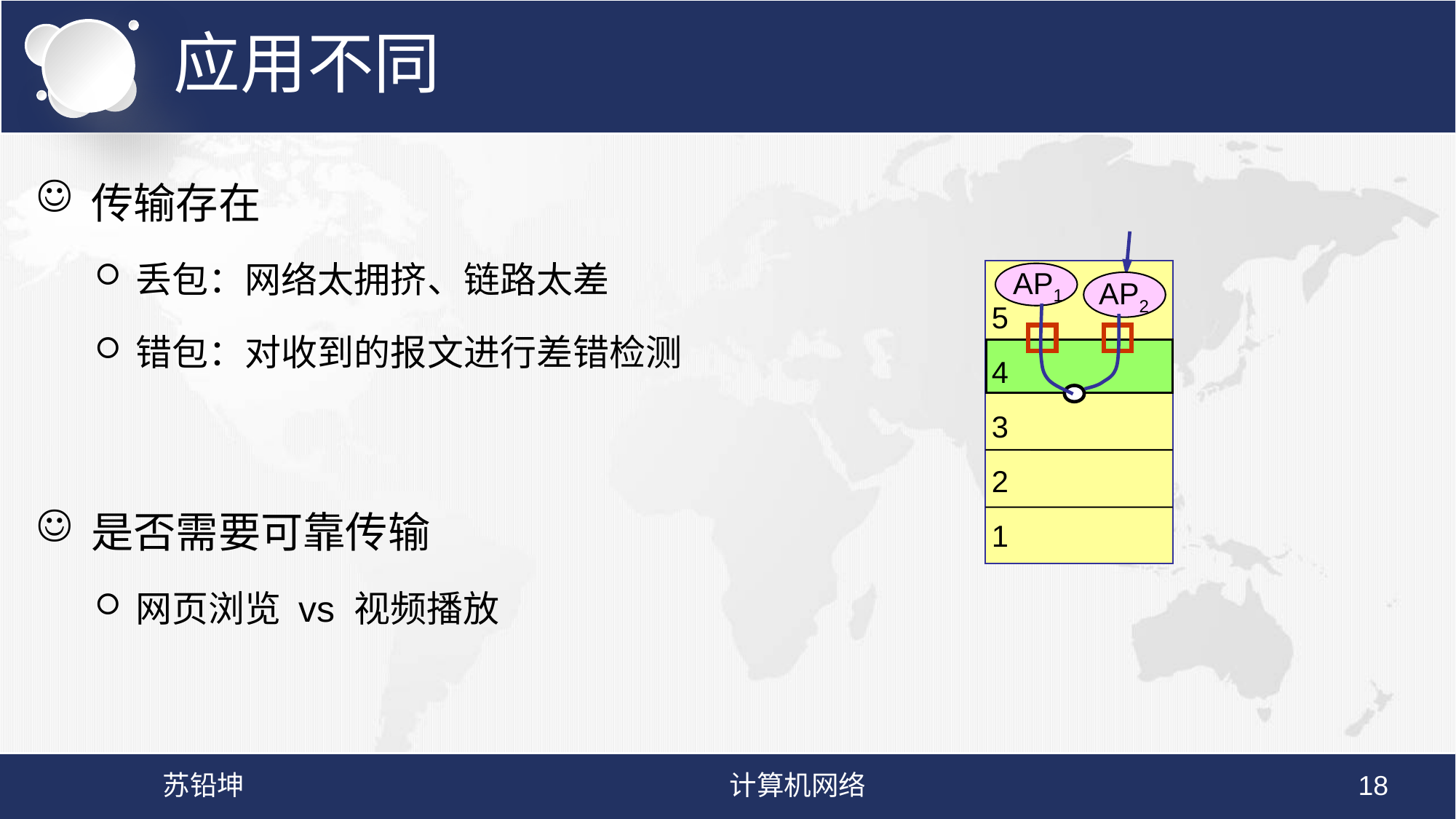

# 应用不同

传输存在
丢包：网络太拥挤、链路太差
错包：对收到的报文进行差错检测

是否需要可靠传输
网页浏览 vs 视频播放

AP1

AP2

5
4
3
2
1

苏铅坤
计算机网络
18